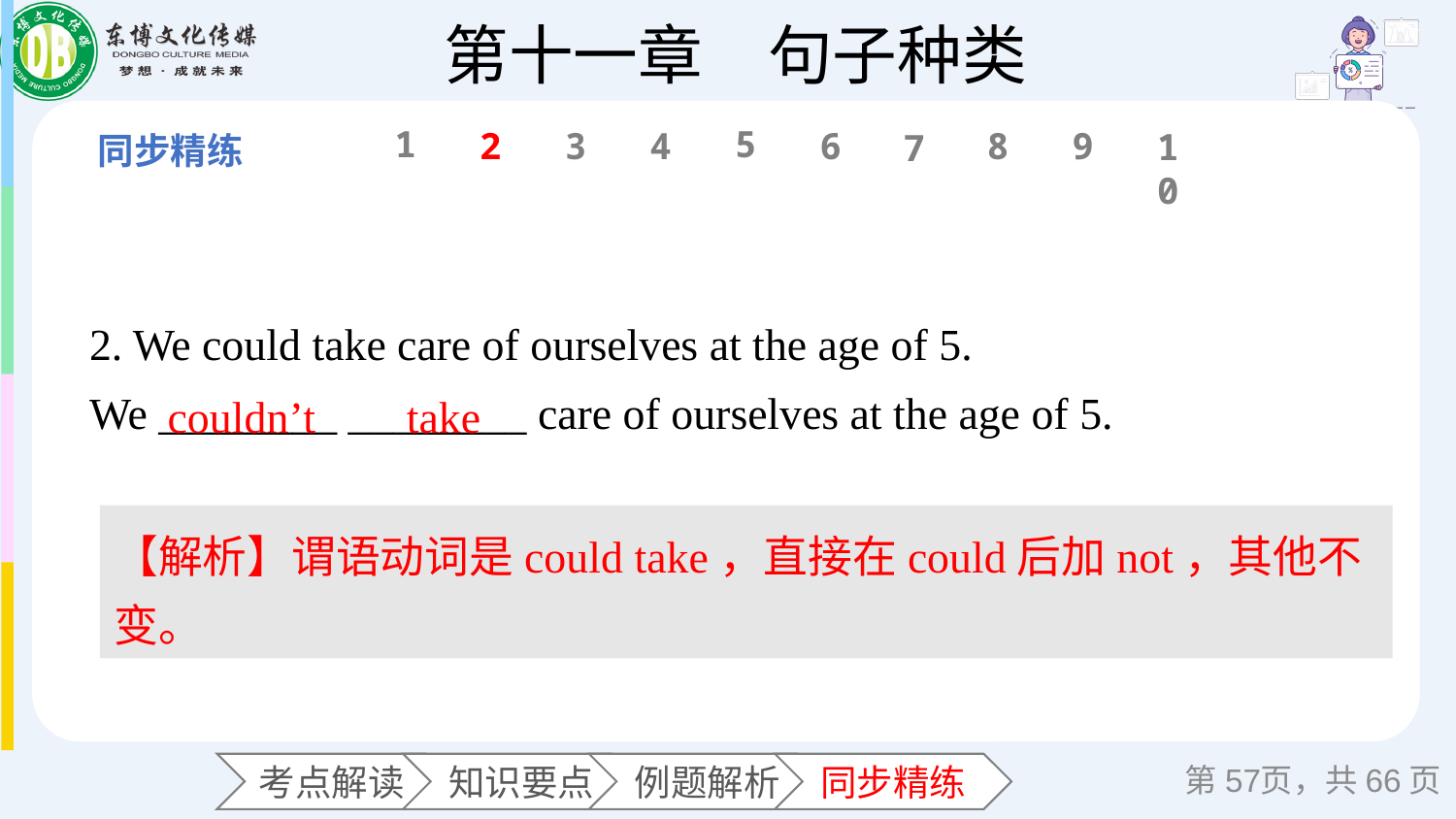

1
5
6
2
3
4
8
9
10
7

2. We could take care of ourselves at the age of 5.
We ________ ________ care of ourselves at the age of 5.
couldn’t
take
【解析】谓语动词是could take，直接在could后加not，其他不变。
第57页，共66页